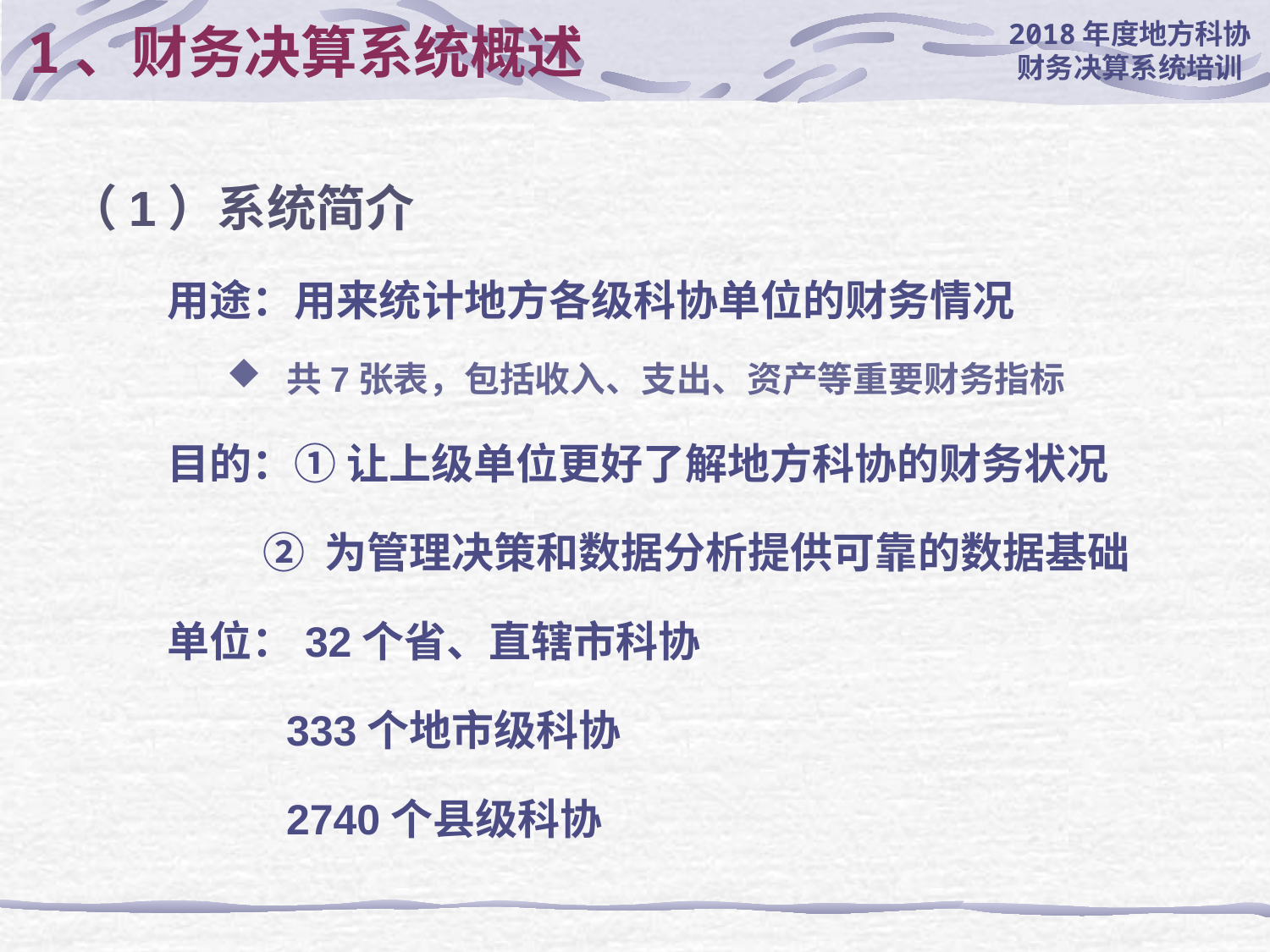

# 1、财务决算系统概述
（1）系统简介
用途：用来统计地方各级科协单位的财务情况
  共7张表，包括收入、支出、资产等重要财务指标
目的：① 让上级单位更好了解地方科协的财务状况
          ② 为管理决策和数据分析提供可靠的数据基础
单位：32个省、直辖市科协
          333个地市级科协
          2740个县级科协